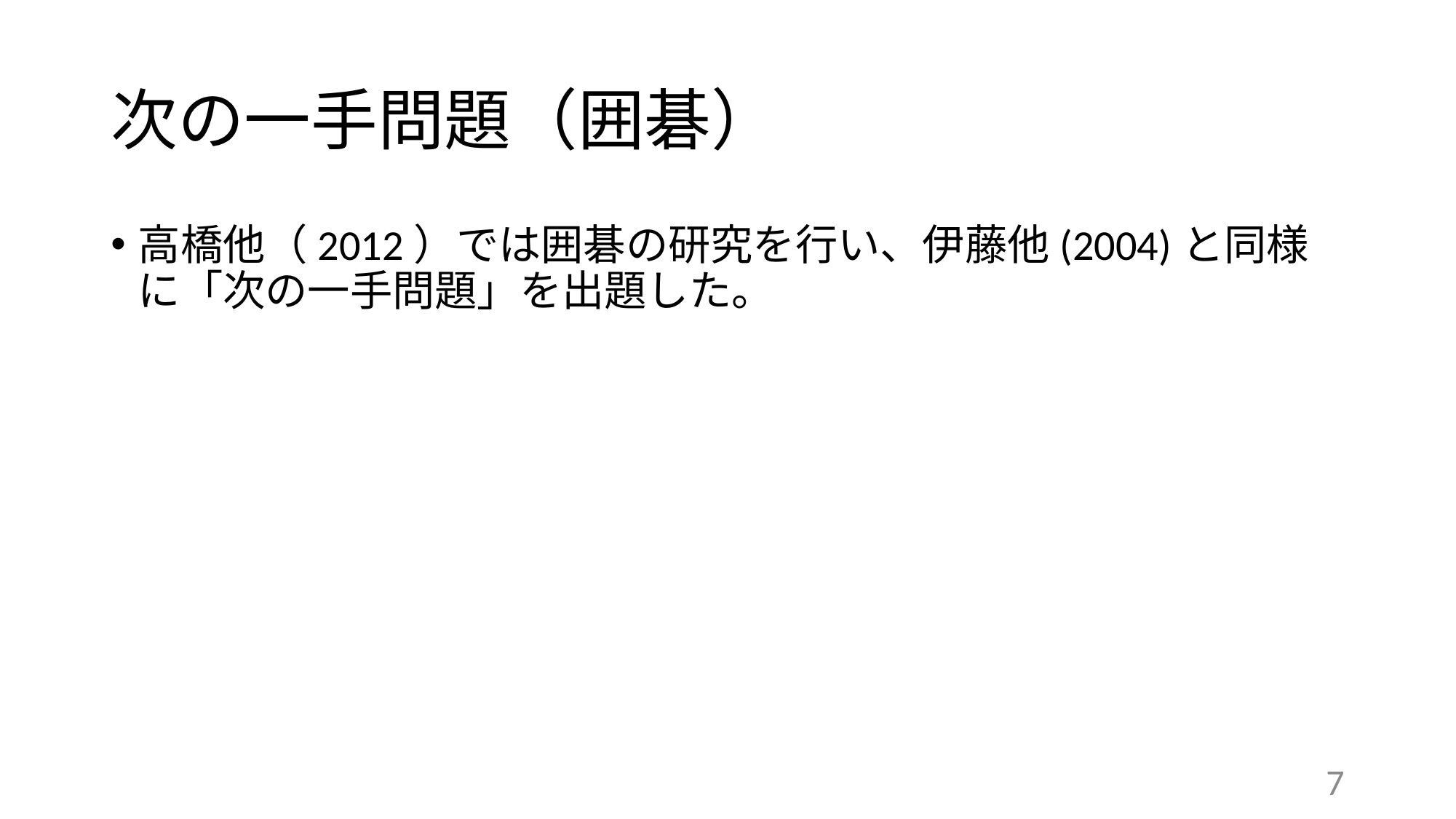

# 次の一手問題（囲碁）
高橋他（2012）では囲碁の研究を行い、伊藤他(2004)と同様に「次の一手問題」を出題した。
7